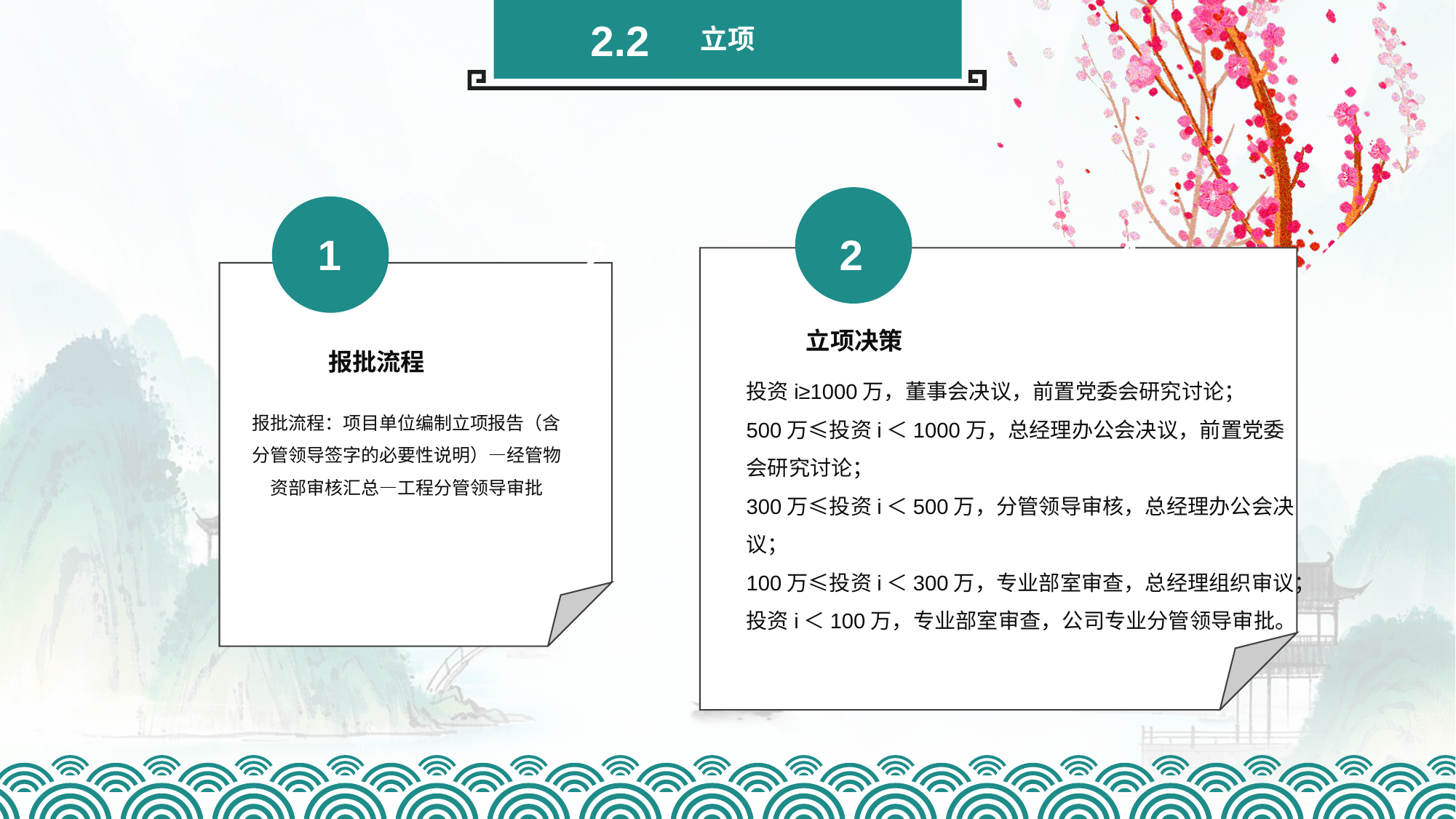

2.2
立项

1
2
4
2

立项决策
投资i≥1000万，董事会决议，前置党委会研究讨论；
500万≤投资i＜1000万，总经理办公会决议，前置党委会研究讨论；
300万≤投资i＜500万，分管领导审核，总经理办公会决议；
100万≤投资i＜300万，专业部室审查，总经理组织审议；
投资i＜100万，专业部室审查，公司专业分管领导审批。
报批流程
报批流程：项目单位编制立项报告（含分管领导签字的必要性说明）—经管物资部审核汇总—工程分管领导审批